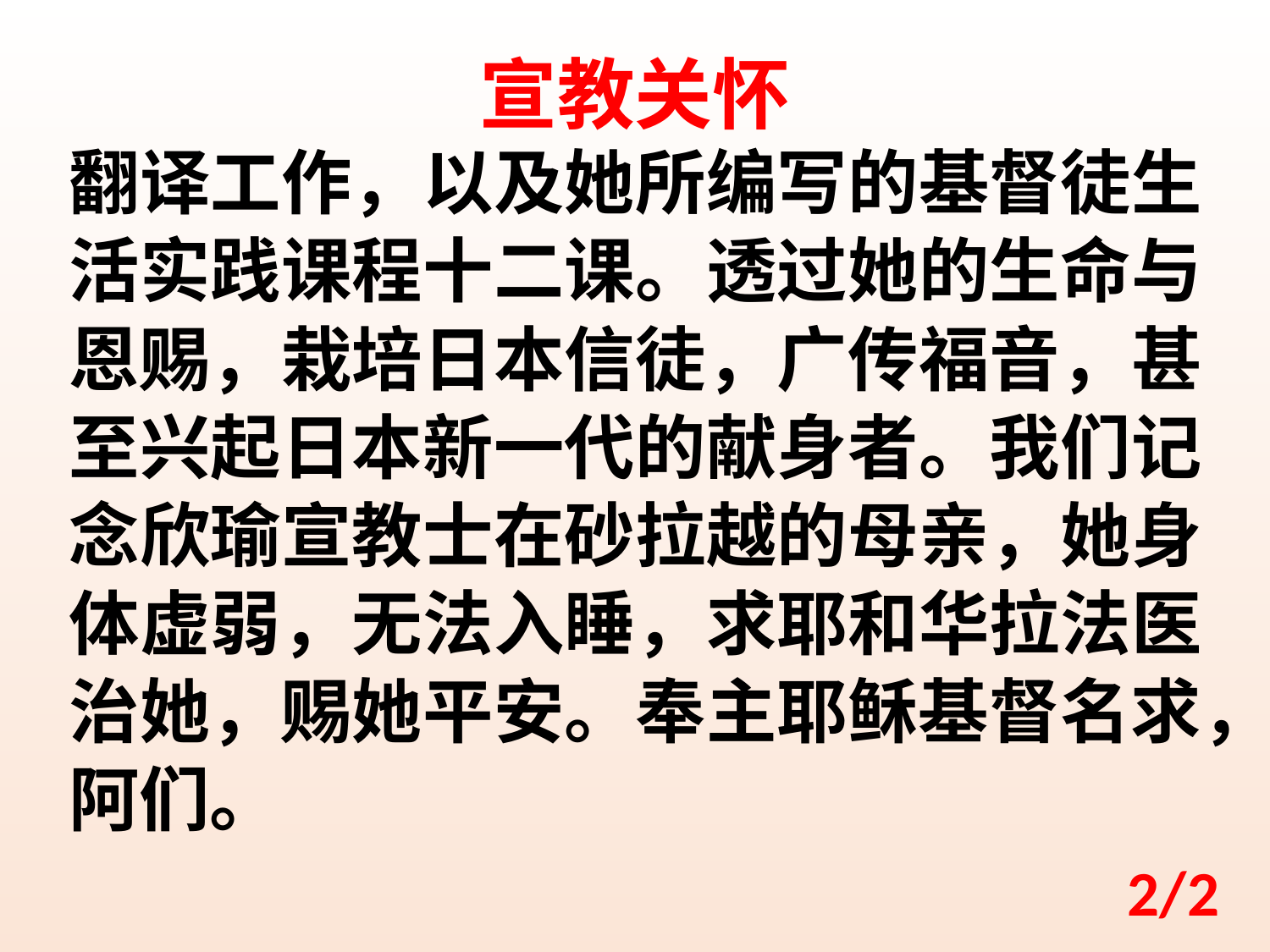

宣教关怀
翻译工作，以及她所编写的基督徒生活实践课程十二课。透过她的生命与恩赐，栽培日本信徒，广传福音，甚至兴起日本新一代的献身者。我们记念欣瑜宣教士在砂拉越的母亲，她身体虚弱，无法入睡，求耶和华拉法医治她，赐她平安。奉主耶稣基督名求，阿们。
2/2